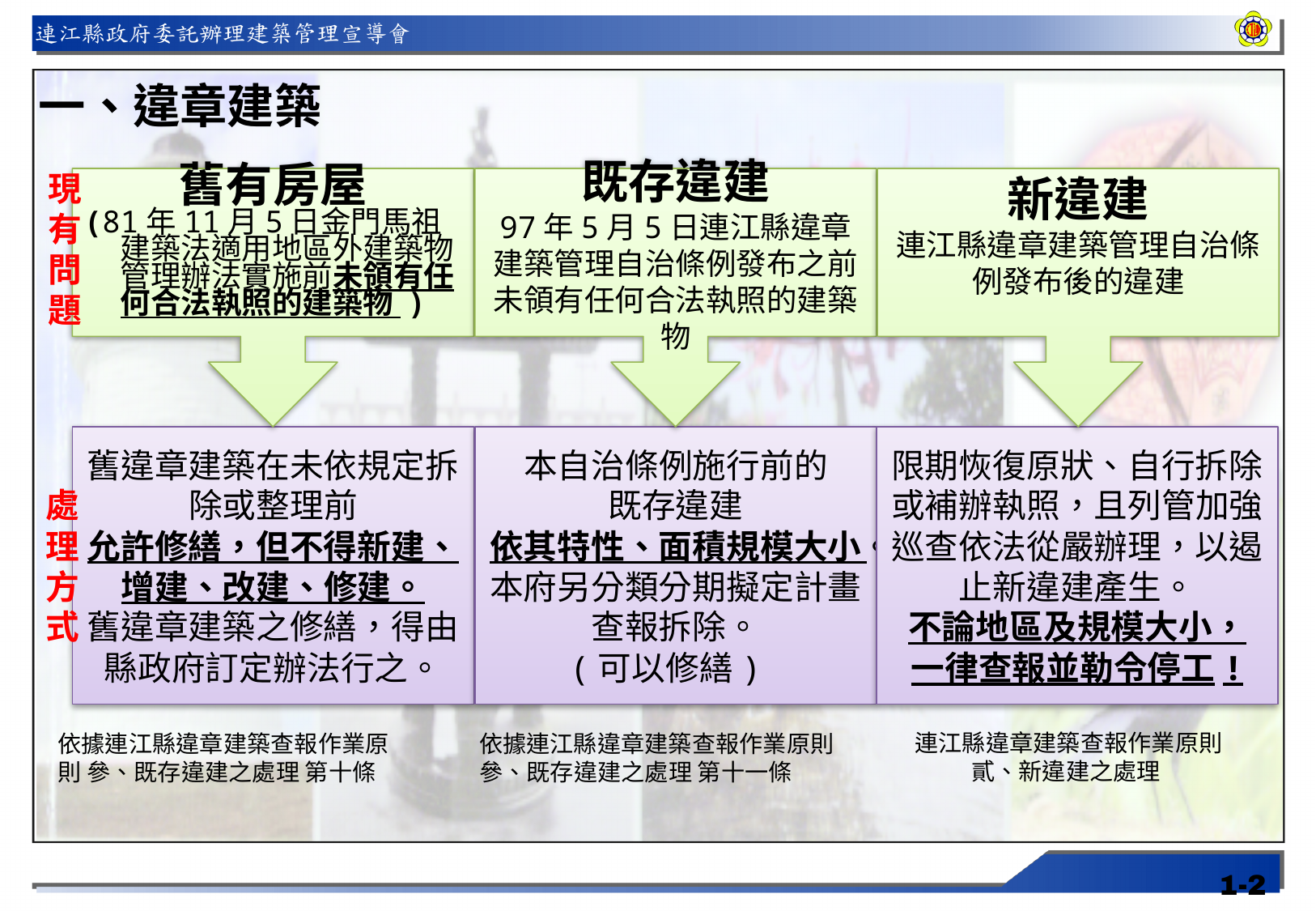

一、違章建築
舊有房屋
(81年11月5日金門馬祖建築法適用地區外建築物管理辦法實施前未領有任何合法執照的建築物 )
既存違建
97年5月5日連江縣違章建築管理自治條例發布之前未領有任何合法執照的建築物
新違建
連江縣違章建築管理自治條例發布後的違建

現有問題
本自治條例施行前的
既存違建
依其特性、面積規模大小。
本府另分類分期擬定計畫查報拆除。
(可以修繕)
舊違章建築在未依規定拆除或整理前
允許修繕，但不得新建、增建、改建、修建。
舊違章建築之修繕，得由縣政府訂定辦法行之。
限期恢復原狀、自行拆除或補辦執照，且列管加強巡查依法從嚴辦理，以遏止新違建產生。
不論地區及規模大小，
一律查報並勒令停工!
處理方式
連江縣違章建築查報作業原則
貳、新違建之處理
依據連江縣違章建築查報作業原則 參、既存違建之處理 第十條
依據連江縣違章建築查報作業原則 參、既存違建之處理 第十一條
1-2